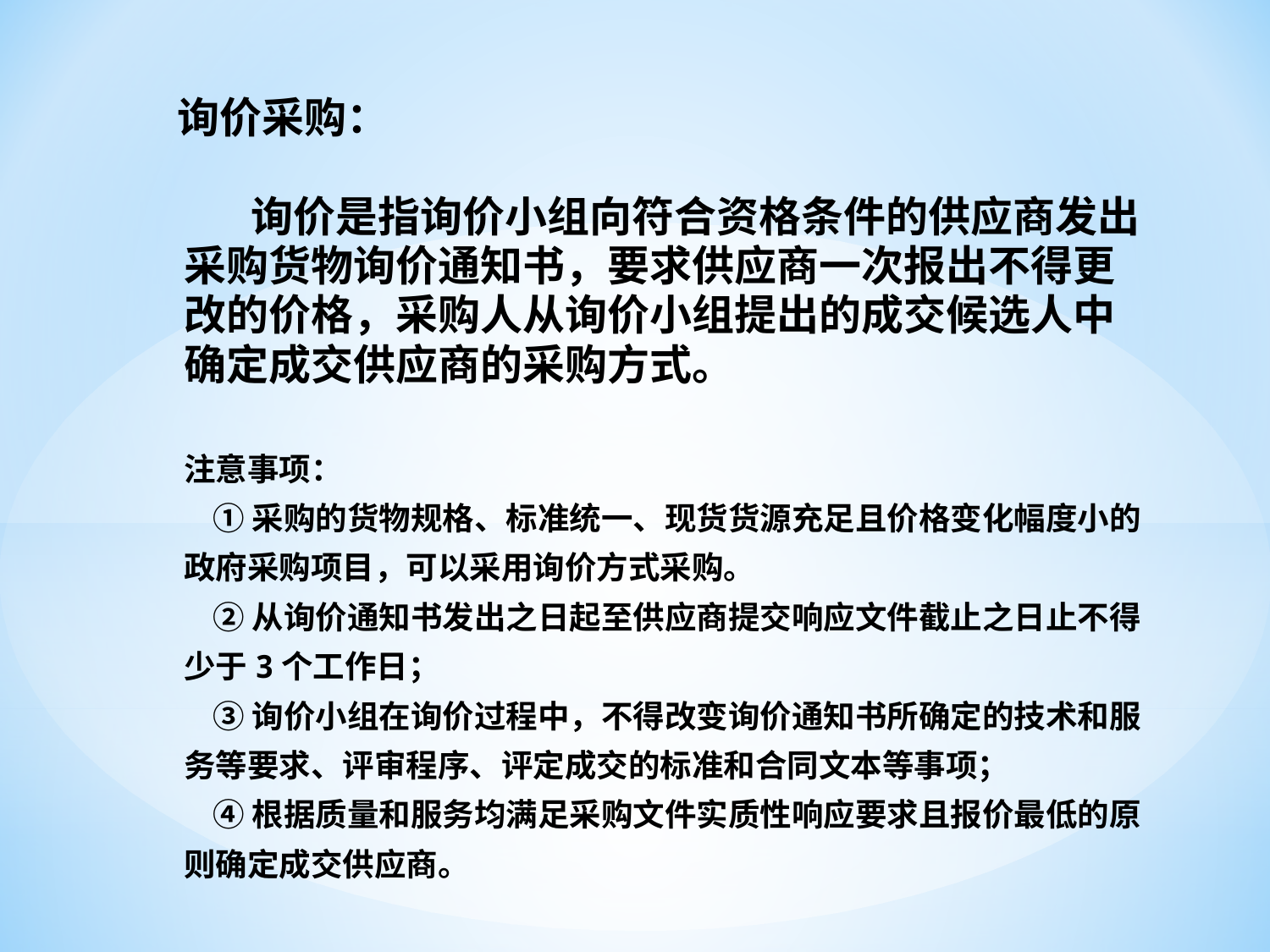

询价采购：

      询价是指询价小组向符合资格条件的供应商发出采购货物询价通知书，要求供应商一次报出不得更改的价格，采购人从询价小组提出的成交候选人中确定成交供应商的采购方式。

注意事项：
    ①采购的货物规格、标准统一、现货货源充足且价格变化幅度小的政府采购项目，可以采用询价方式采购。
    ②从询价通知书发出之日起至供应商提交响应文件截止之日止不得少于3个工作日；
    ③询价小组在询价过程中，不得改变询价通知书所确定的技术和服务等要求、评审程序、评定成交的标准和合同文本等事项；
    ④根据质量和服务均满足采购文件实质性响应要求且报价最低的原则确定成交供应商。